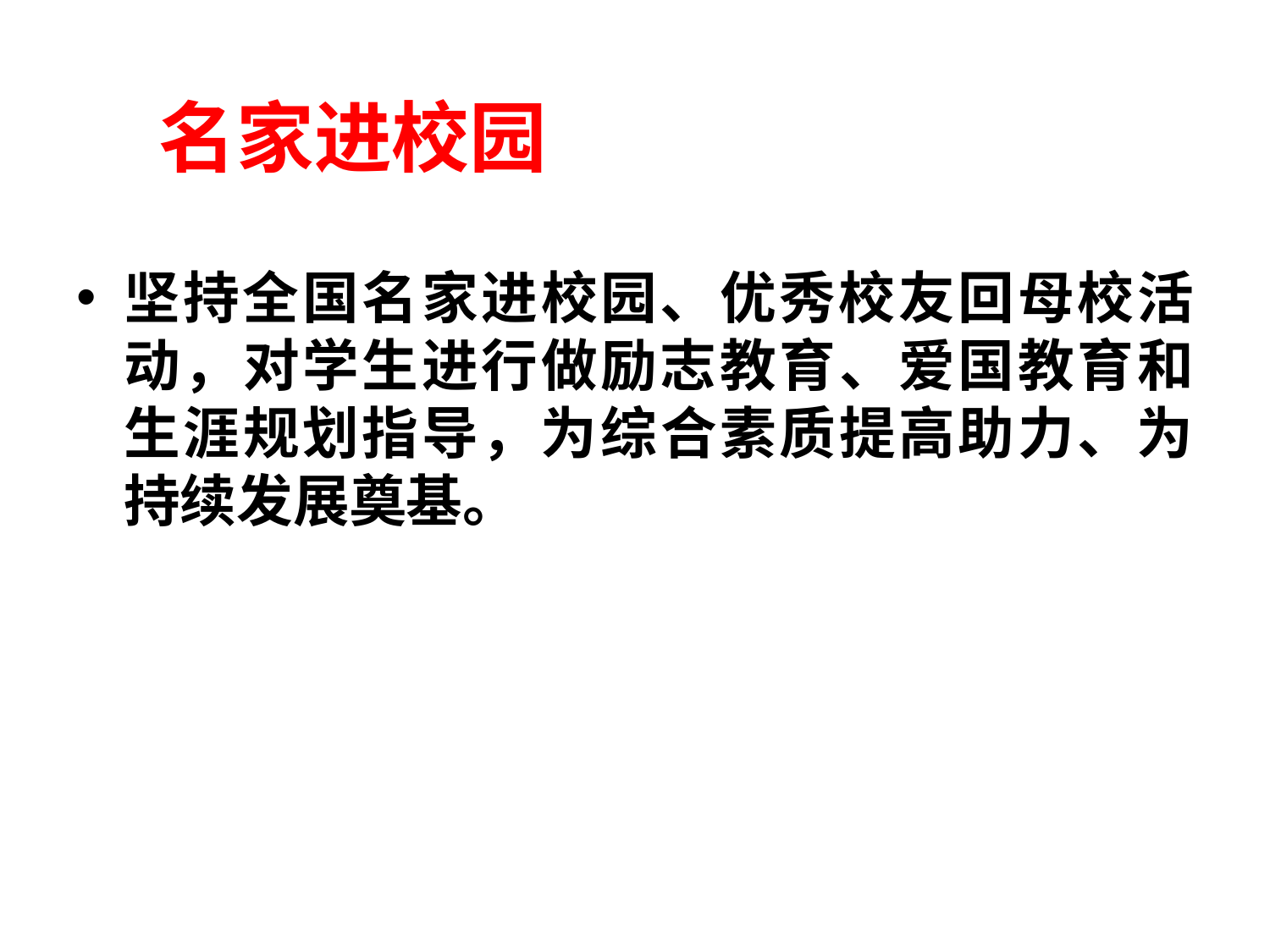

# 名家进校园
坚持全国名家进校园、优秀校友回母校活动，对学生进行做励志教育、爱国教育和生涯规划指导，为综合素质提高助力、为持续发展奠基。